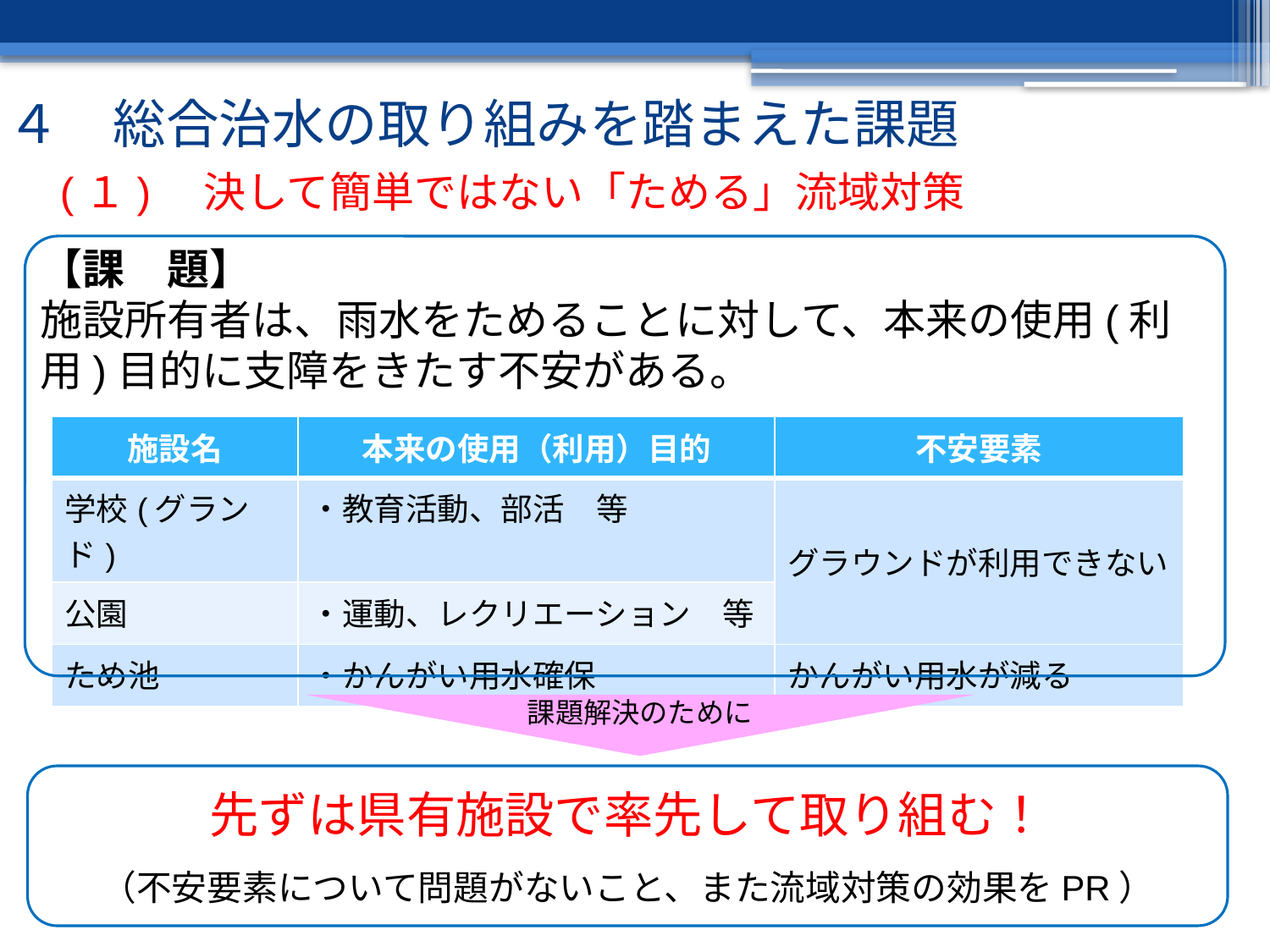

４　総合治水の取り組みを踏まえた課題
　(１)　決して簡単ではない「ためる」流域対策

【課　題】
施設所有者は、雨水をためることに対して、本来の使用(利用)目的に支障をきたす不安がある。
| 施設名 | 本来の使用（利用）目的 | 不安要素 |
| --- | --- | --- |
| 学校(グランド) | ・教育活動、部活　等 | グラウンドが利用できない |
| 公園 | ・運動、レクリエーション　等 |  |
| ため池 | ・かんがい用水確保 | かんがい用水が減る |
課題解決のために

先ずは県有施設で率先して取り組む！

（不安要素について問題がないこと、また流域対策の効果をPR）